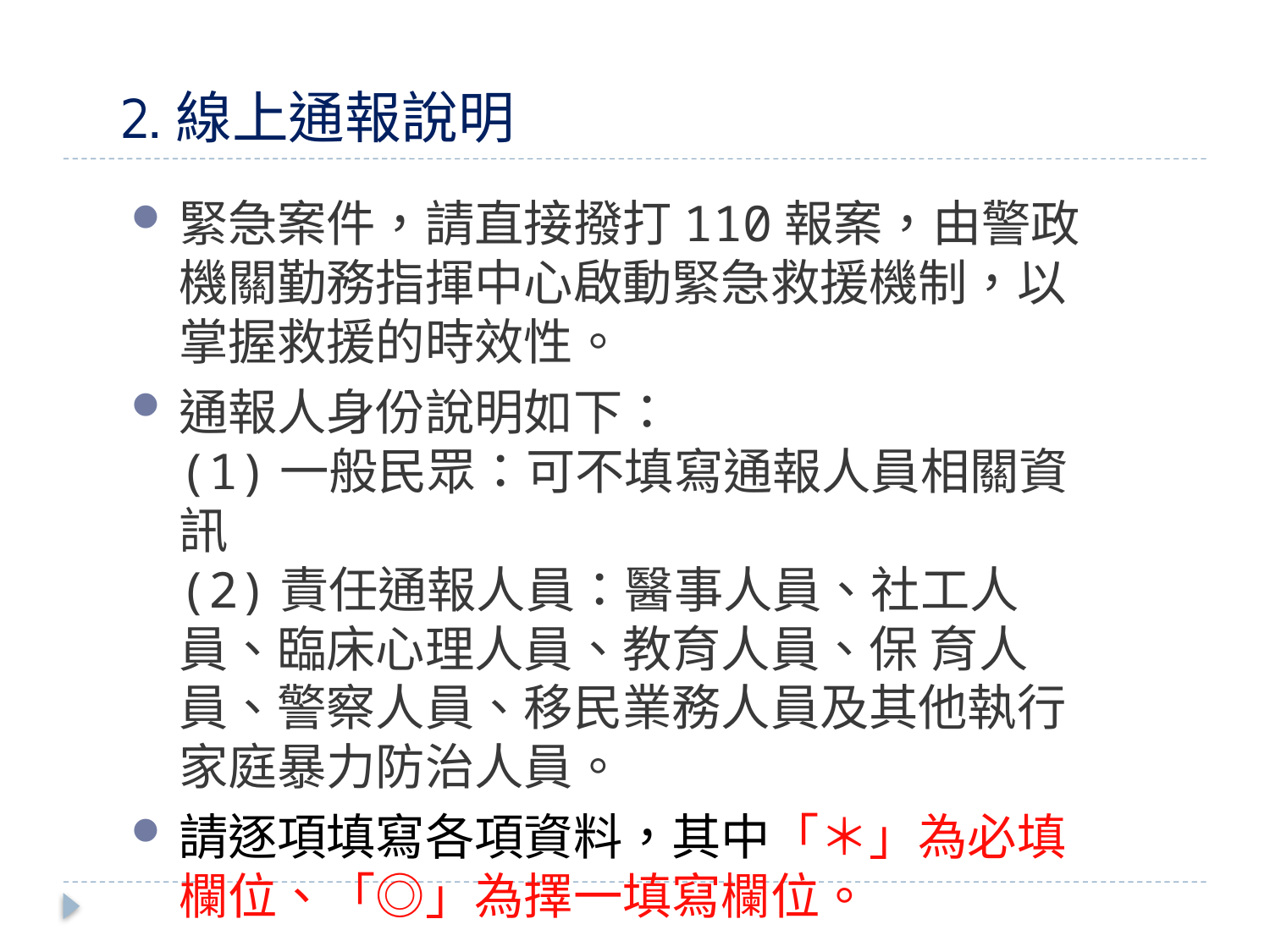

2.線上通報說明
緊急案件，請直接撥打110報案，由警政機關勤務指揮中心啟動緊急救援機制，以掌握救援的時效性。
通報人身份說明如下：
(1)一般民眾：可不填寫通報人員相關資訊
(2)責任通報人員：醫事人員、社工人員、臨床心理人員、教育人員、保 育人員、警察人員、移民業務人員及其他執行家庭暴力防治人員。
請逐項填寫各項資料，其中「＊」為必填欄位、「◎」為擇一填寫欄位。